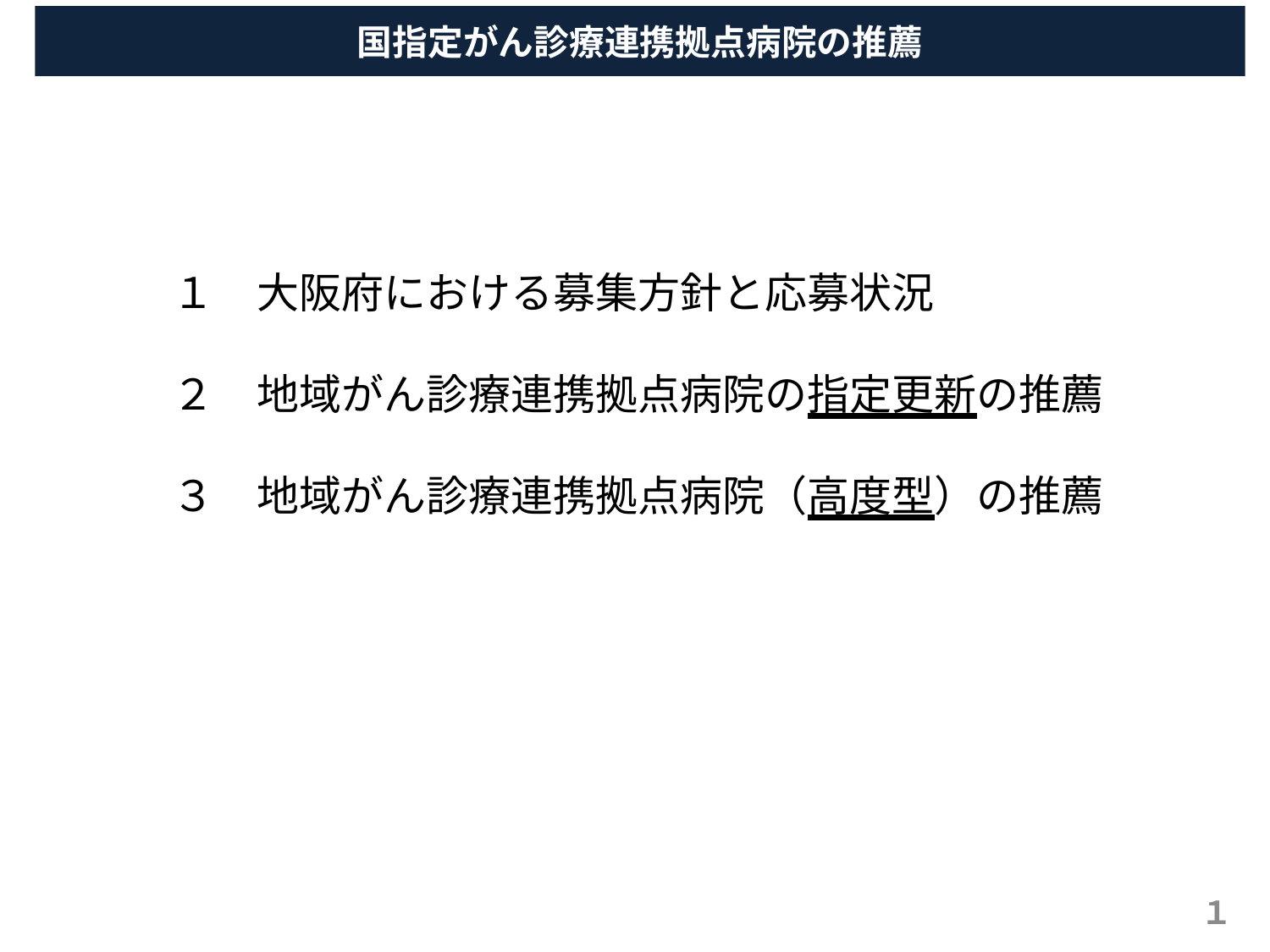

国指定がん診療連携拠点病院の推薦
１　大阪府における募集方針と応募状況

２　地域がん診療連携拠点病院の指定更新の推薦

３　地域がん診療連携拠点病院（高度型）の推薦
１